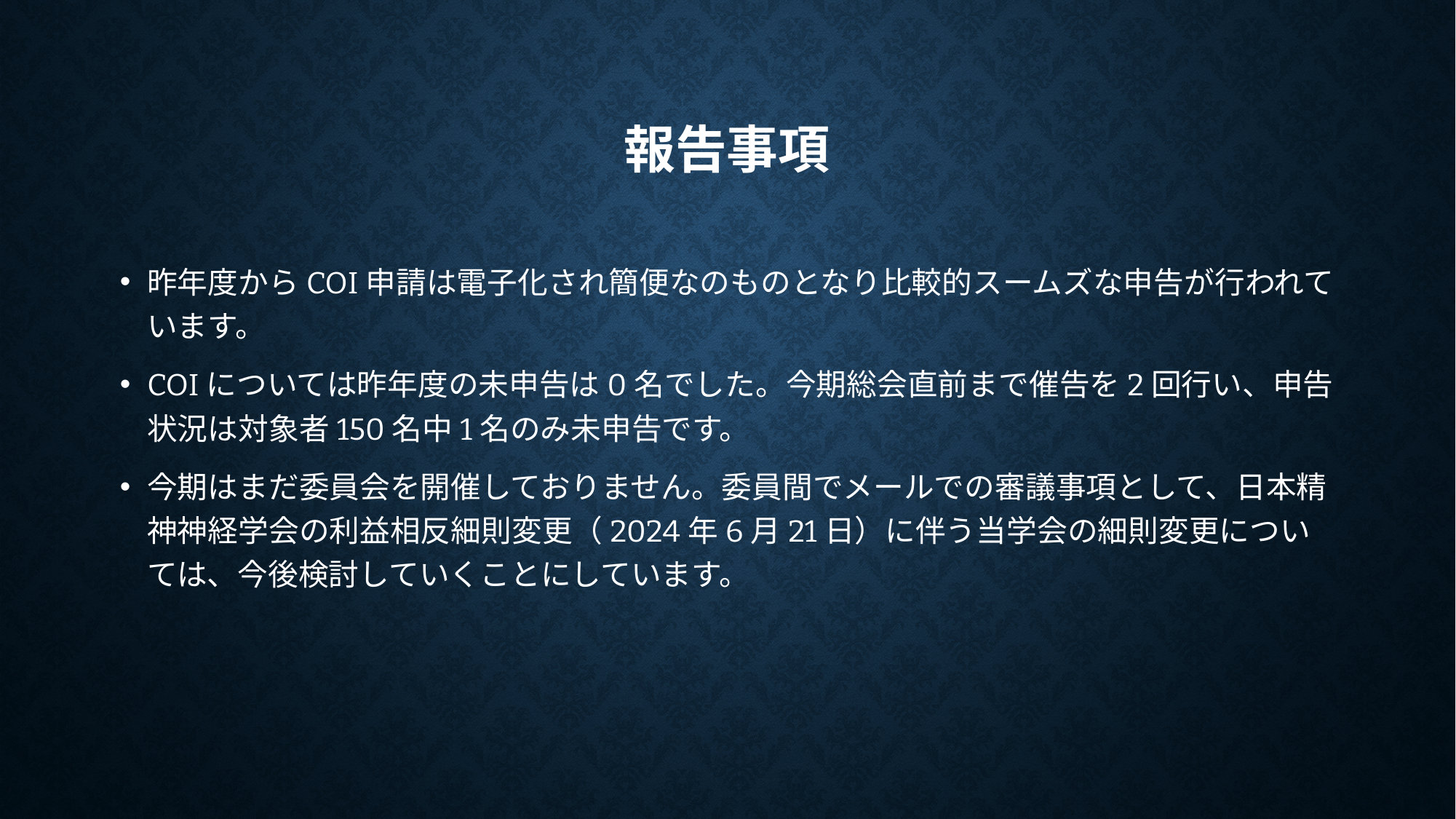

# 報告事項
昨年度からCOI申請は電子化され簡便なのものとなり比較的スームズな申告が行われています。
COIについては昨年度の未申告は0名でした。今期総会直前まで催告を2回行い、申告状況は対象者150名中1名のみ未申告です。
今期はまだ委員会を開催しておりません。委員間でメールでの審議事項として、日本精神神経学会の利益相反細則変更（2024年6月21日）に伴う当学会の細則変更については、今後検討していくことにしています。